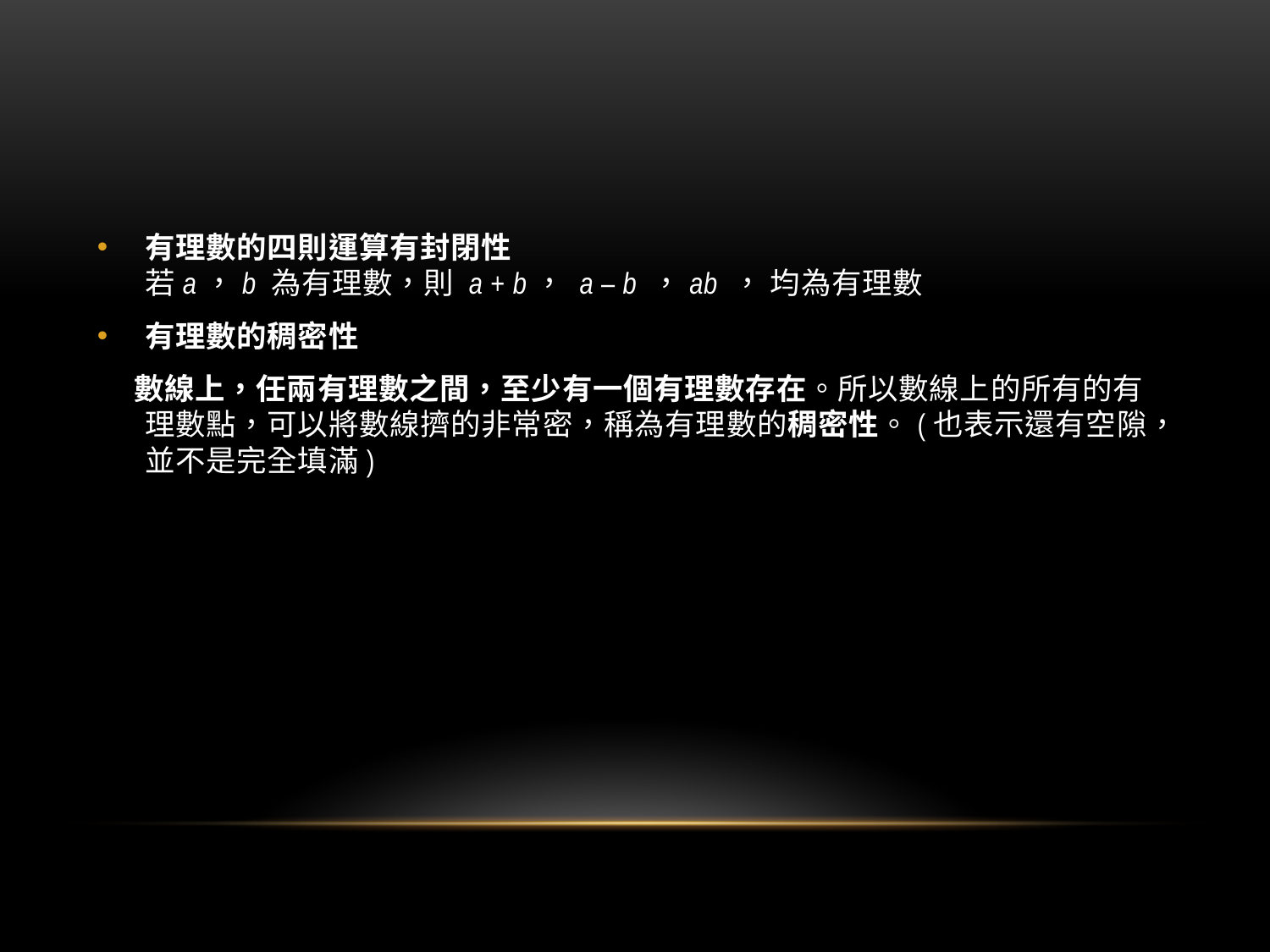

#
有理數的四則運算有封閉性
若a，b 為有理數，則 a + b， a – b ，ab ， 均為有理數
有理數的稠密性
    數線上，任兩有理數之間，至少有一個有理數存在。所以數線上的所有的有理數點，可以將數線擠的非常密，稱為有理數的稠密性。(也表示還有空隙，並不是完全填滿)